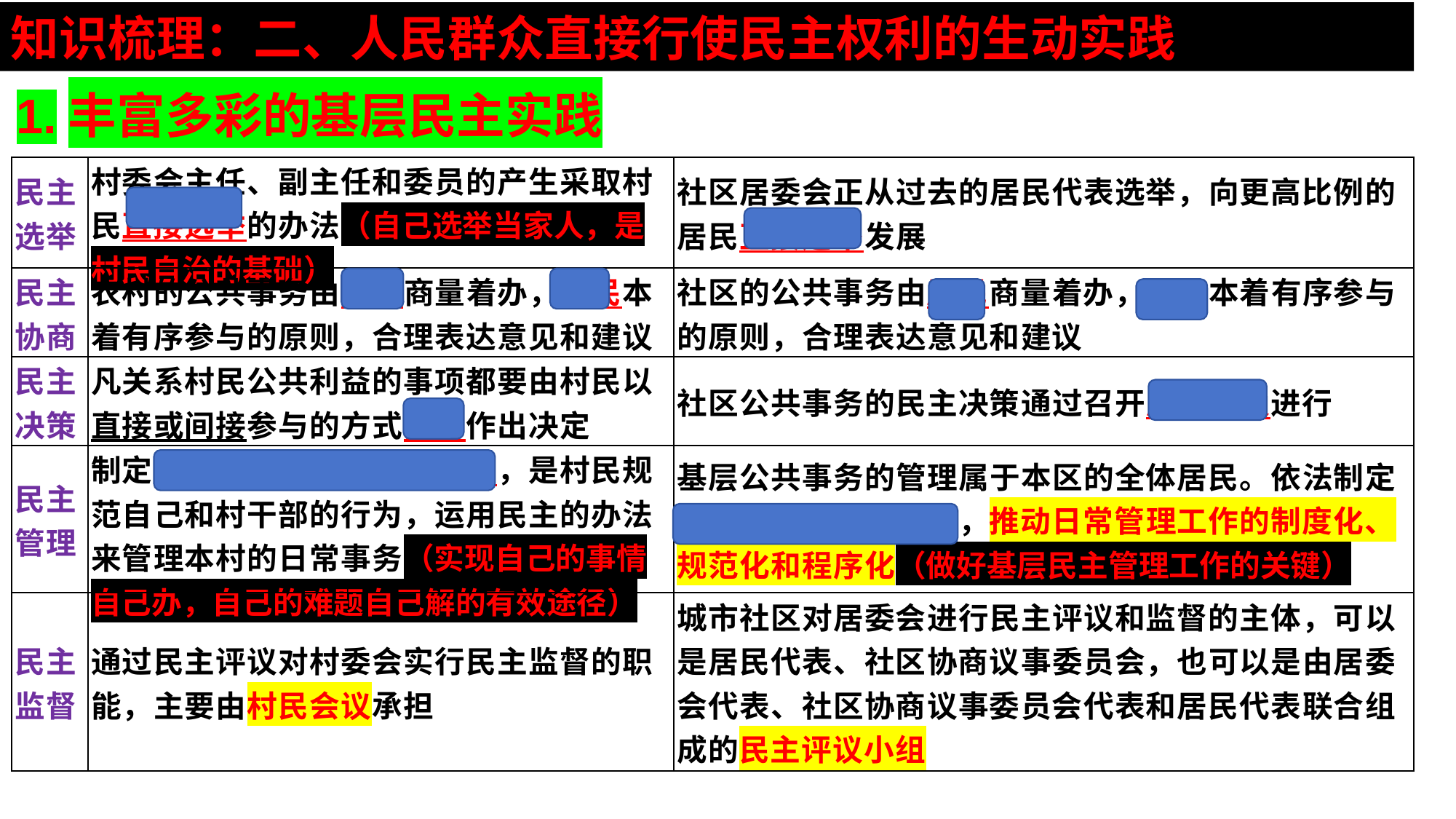

知识梳理：二、人民群众直接行使民主权利的生动实践
1.丰富多彩的基层民主实践
| 民主选举 | 村委会主任、副主任和委员的产生采取村民直接选举的办法（自己选举当家人，是村民自治的基础） | 社区居委会正从过去的居民代表选举，向更高比例的居民直接选举发展 |
| --- | --- | --- |
| 民主协商 | 农村的公共事务由村民商量着办，村民本着有序参与的原则，合理表达意见和建议 | 社区的公共事务由居民商量着办，居民本着有序参与的原则，合理表达意见和建议 |
| 民主决策 | 凡关系村民公共利益的事项都要由村民以直接或间接参与的方式集体作出决定 | 社区公共事务的民主决策通过召开居民会议进行 |
| 民主管理 | 制定村民自治章程或村规民约，是村民规范自己和村干部的行为，运用民主的办法来管理本村的日常事务（实现自己的事情自己办，自己的难题自己解的有效途径） | 基层公共事务的管理属于本区的全体居民。依法制定自治章程和议事规则，推动日常管理工作的制度化、规范化和程序化（做好基层民主管理工作的关键） |
| 民主监督 | 通过民主评议对村委会实行民主监督的职能，主要由村民会议承担 | 城市社区对居委会进行民主评议和监督的主体，可以是居民代表、社区协商议事委员会，也可以是由居委会代表、社区协商议事委员会代表和居民代表联合组成的民主评议小组 |